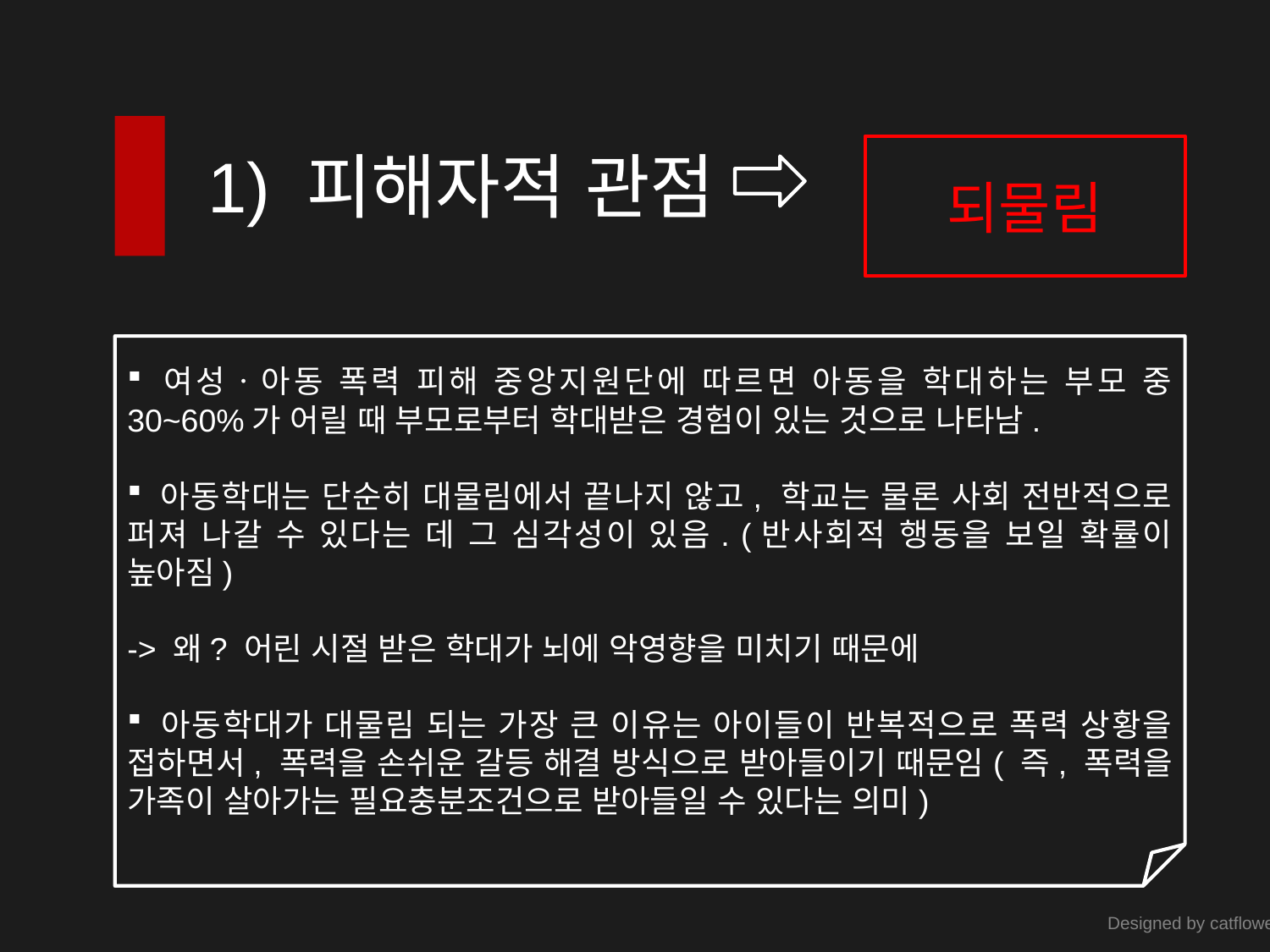

1) 피해자적 관점
되물림

 여성ㆍ아동 폭력 피해 중앙지원단에 따르면 아동을 학대하는 부모 중 30~60%가 어릴 때 부모로부터 학대받은 경험이 있는 것으로 나타남.

 아동학대는 단순히 대물림에서 끝나지 않고, 학교는 물론 사회 전반적으로 퍼져 나갈 수 있다는 데 그 심각성이 있음. (반사회적 행동을 보일 확률이 높아짐)

-> 왜? 어린 시절 받은 학대가 뇌에 악영향을 미치기 때문에

 아동학대가 대물림 되는 가장 큰 이유는 아이들이 반복적으로 폭력 상황을 접하면서, 폭력을 손쉬운 갈등 해결 방식으로 받아들이기 때문임( 즉, 폭력을 가족이 살아가는 필요충분조건으로 받아들일 수 있다는 의미)
Designed by catflowerbox